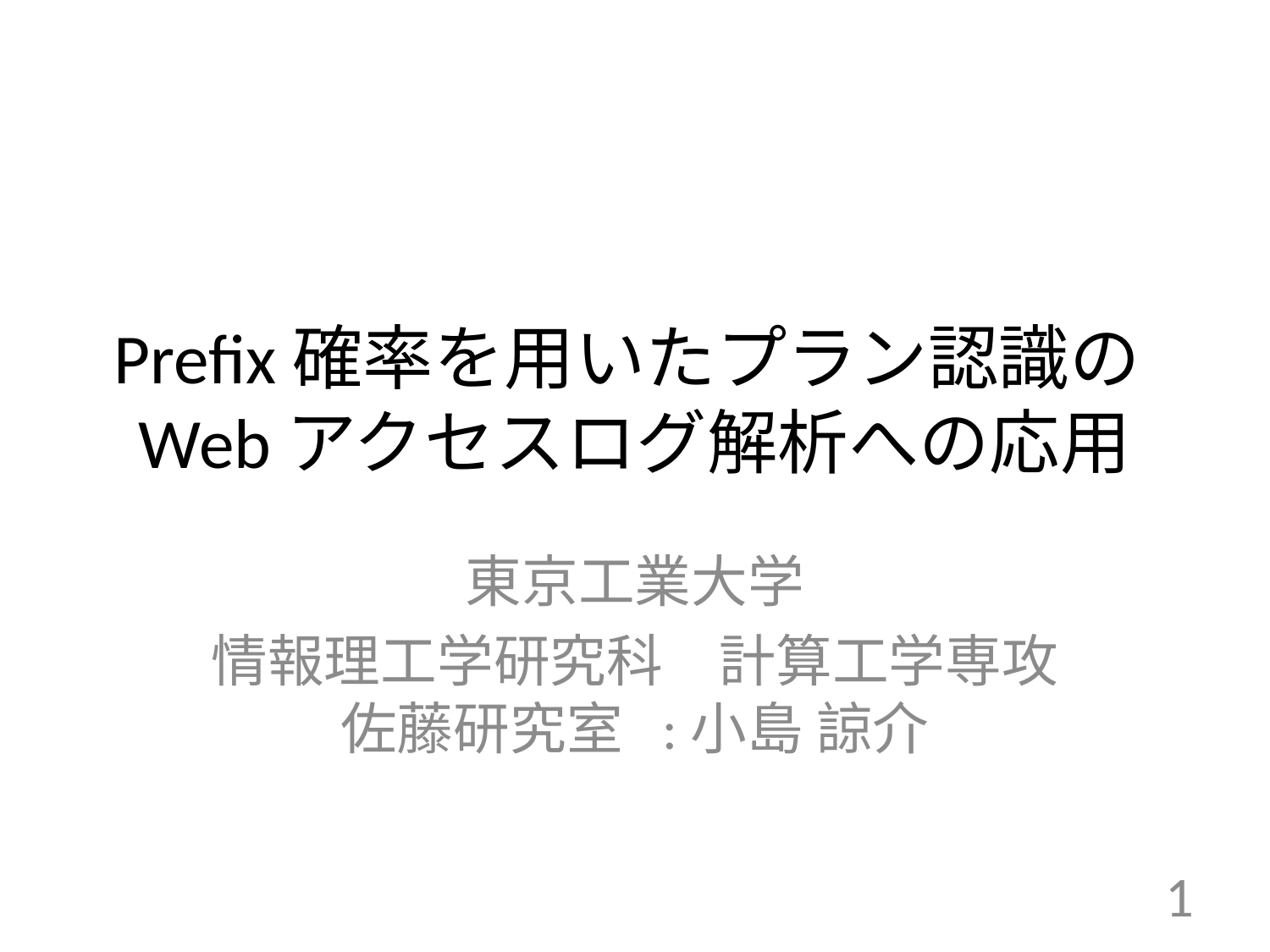

# Prefix確率を用いたプラン認識のWebアクセスログ解析への応用
東京工業大学
情報理工学研究科　計算工学専攻
佐藤研究室  :小島 諒介
1